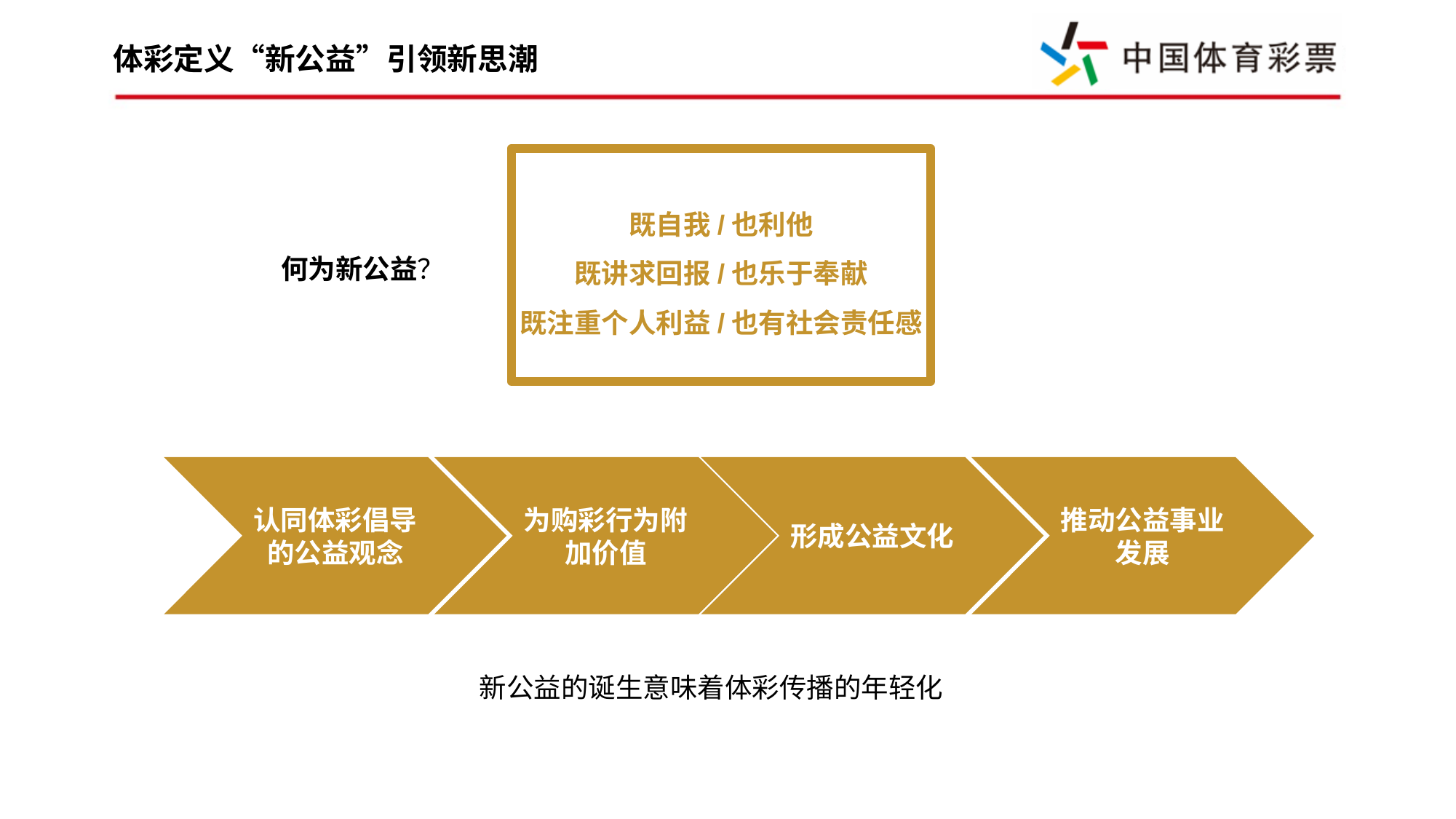

体彩定义“新公益”引领新思潮

既自我/也利他
既讲求回报/也乐于奉献
既注重个人利益/也有社会责任感
何为新公益？
认同体彩倡导的公益观念
为购彩行为附加价值
形成公益文化
推动公益事业发展
新公益的诞生意味着体彩传播的年轻化